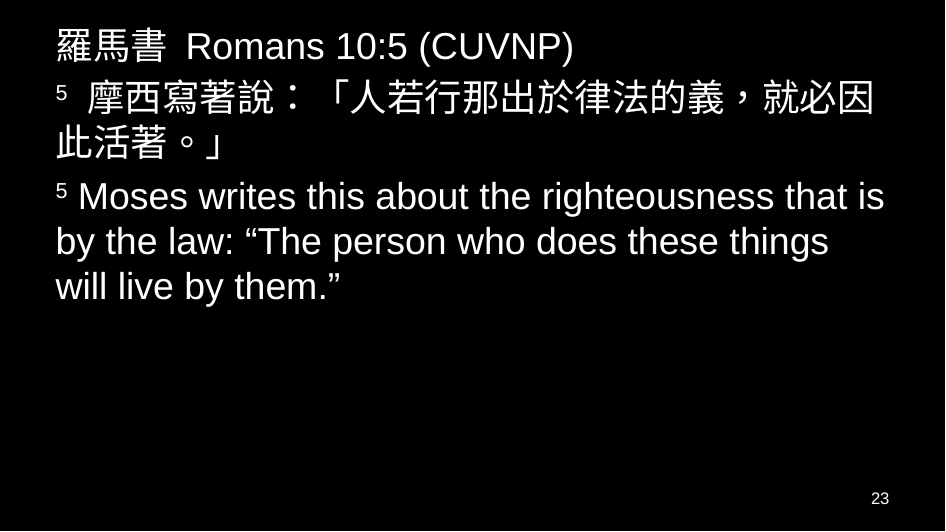

羅馬書 Romans 10:5 (CUVNP)
5 摩西寫著說：「人若行那出於律法的義，就必因此活著。」
5 Moses writes this about the righteousness that is by the law: “The person who does these things will live by them.”

23